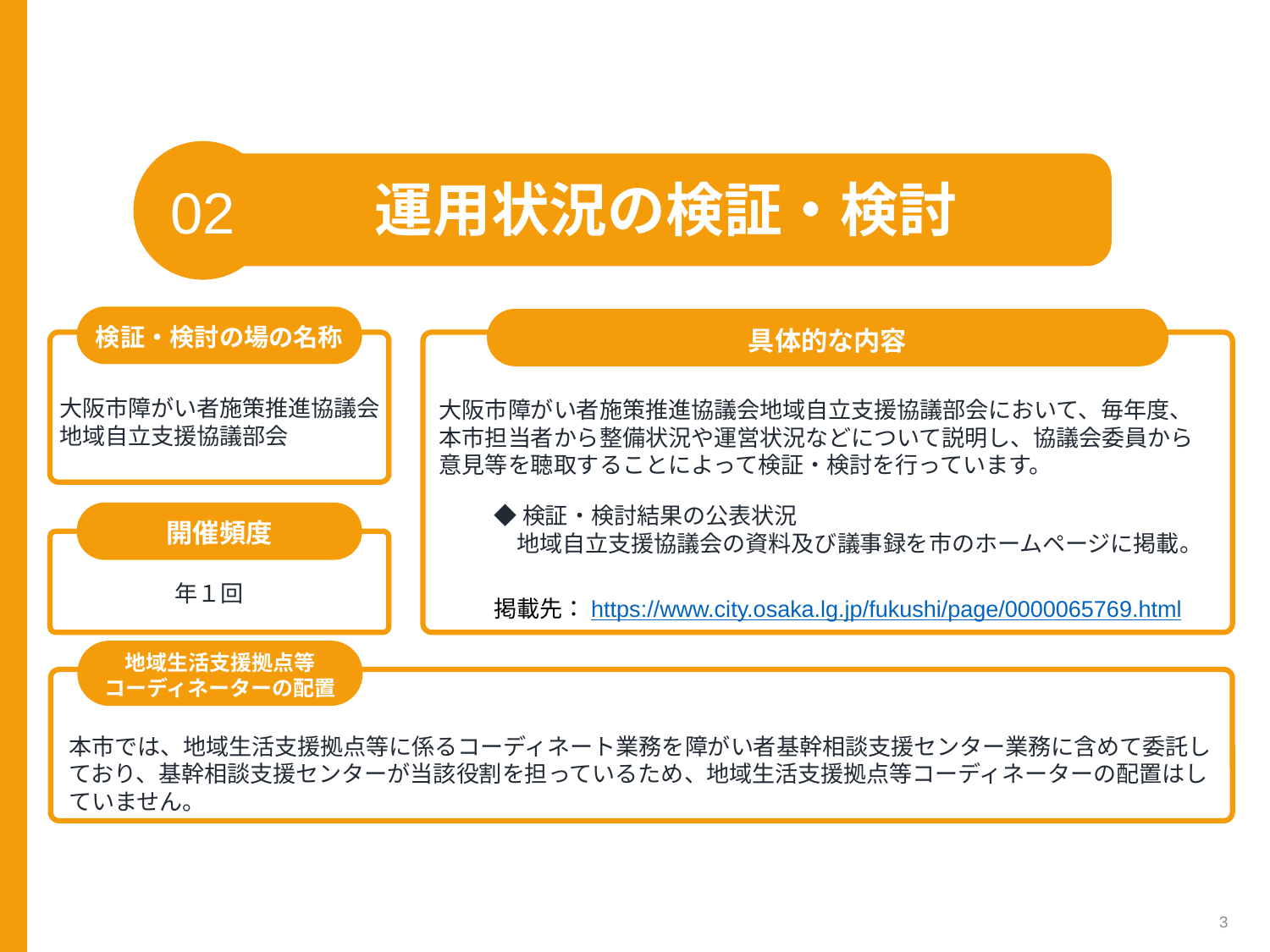

02

運用状況の検証・検討
検証・検討の場の名称
具体的な内容

大阪市障がい者施策推進協議会
地域自立支援協議部会
大阪市障がい者施策推進協議会地域自立支援協議部会において、毎年度、本市担当者から整備状況や運営状況などについて説明し、協議会委員から意見等を聴取することによって検証・検討を行っています。
◆検証・検討結果の公表状況
　地域自立支援協議会の資料及び議事録を市のホームページに掲載。

掲載先：https://www.city.osaka.lg.jp/fukushi/page/0000065769.html

開催頻度

年１回
地域生活支援拠点等
コーディネーターの配置

本市では、地域生活支援拠点等に係るコーディネート業務を障がい者基幹相談支援センター業務に含めて委託しており、基幹相談支援センターが当該役割を担っているため、地域生活支援拠点等コーディネーターの配置はしていません。
3